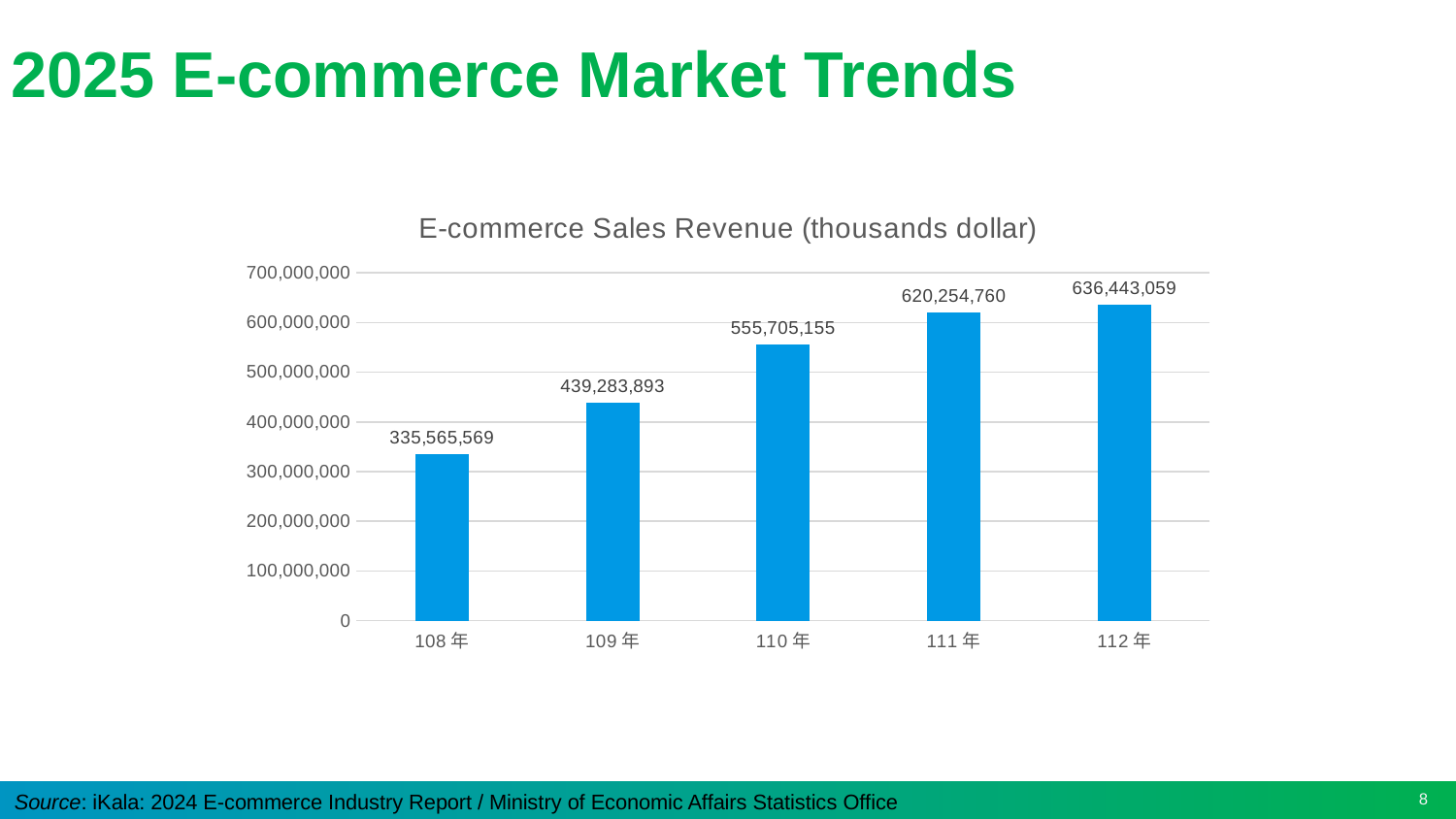

# 2025 E-commerce Market Trends

### Chart: E-commerce Sales Revenue (thousands dollar)

| Category | 網路銷售金額 (千元) |
|---|---|
| 108年 | 335565569.0 |
| 109年 | 439283893.0 |
| 110年 | 555705155.0 |
| 111年 | 620254760.0 |
| 112年 | 636443059.0 |
Source: iKala: 2024 E-commerce Industry Report / Ministry of Economic Affairs Statistics Office